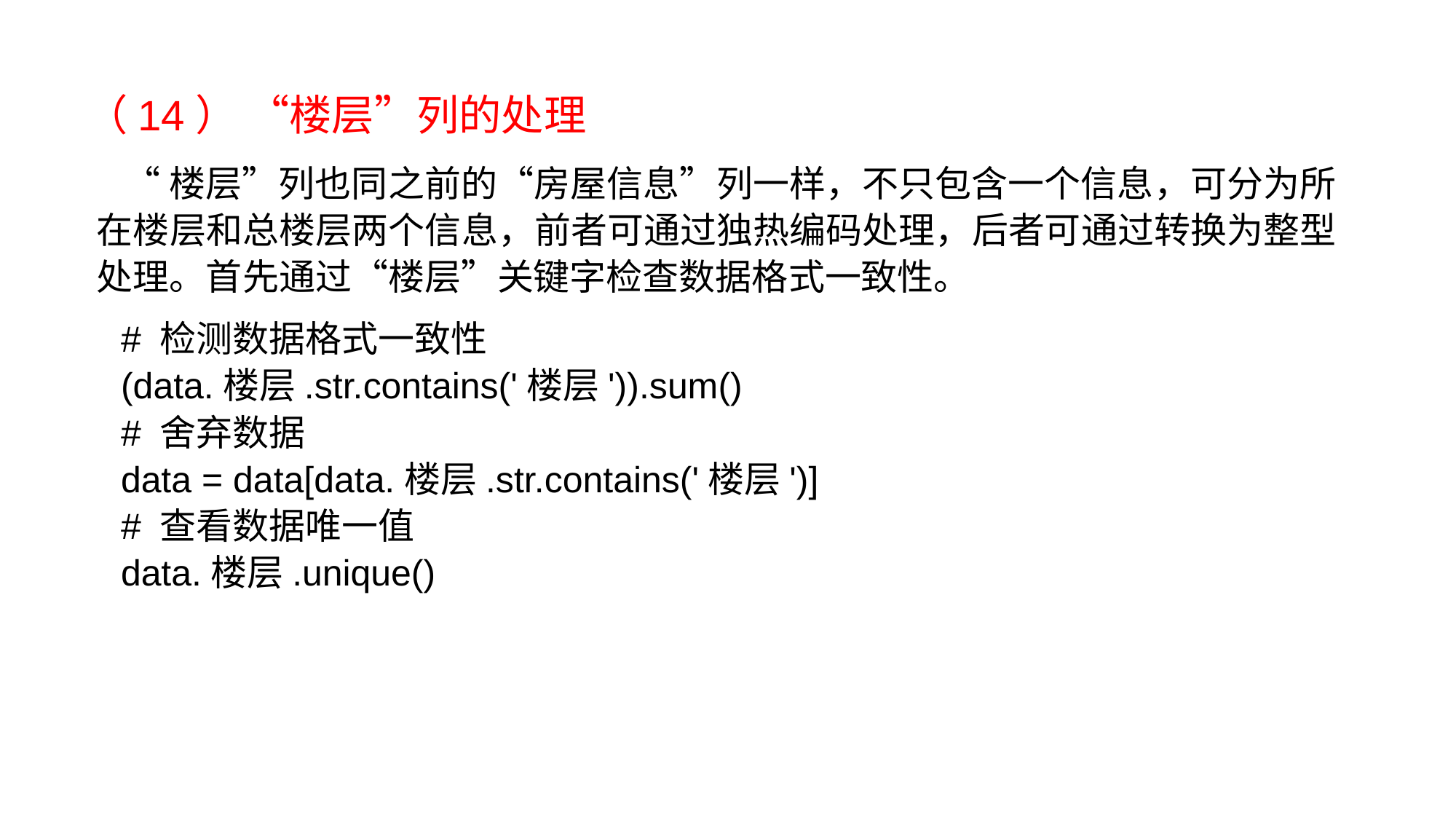

（14） “楼层”列的处理
“楼层”列也同之前的“房屋信息”列一样，不只包含一个信息，可分为所在楼层和总楼层两个信息，前者可通过独热编码处理，后者可通过转换为整型处理。首先通过“楼层”关键字检查数据格式一致性。
# 检测数据格式一致性
(data.楼层.str.contains('楼层')).sum()
# 舍弃数据
data = data[data.楼层.str.contains('楼层')]
# 查看数据唯一值
data.楼层.unique()